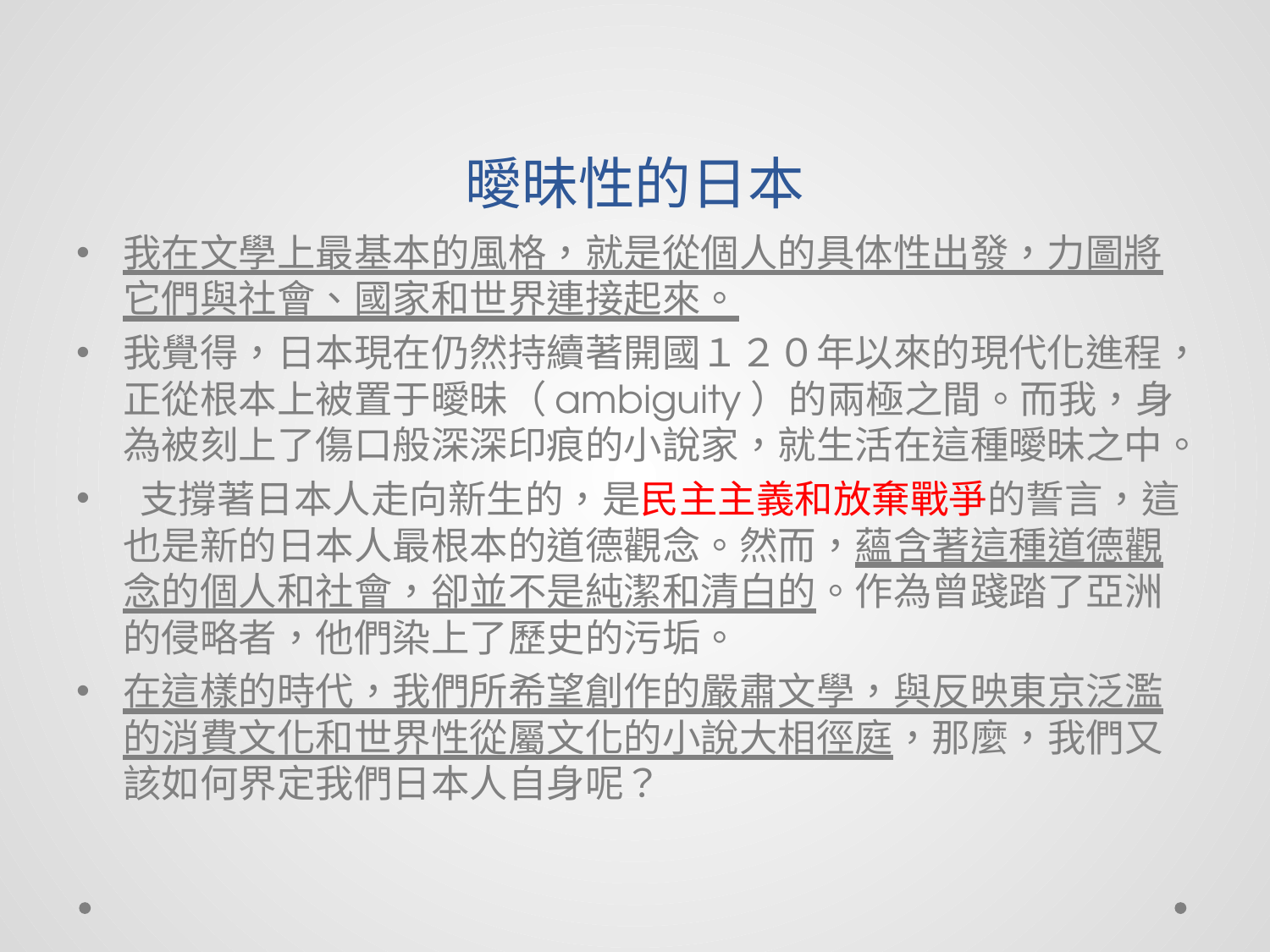

# 曖昧性的日本
我在文學上最基本的風格，就是從個人的具体性出發，力圖將它們與社會、國家和世界連接起來。
我覺得，日本現在仍然持續著開國１２０年以來的現代化進程，正從根本上被置于曖昧（ambiguity）的兩極之間。而我，身為被刻上了傷口般深深印痕的小說家，就生活在這種曖昧之中。
 支撐著日本人走向新生的，是民主主義和放棄戰爭的誓言，這也是新的日本人最根本的道德觀念。然而，蘊含著這種道德觀念的個人和社會，卻並不是純潔和清白的。作為曾踐踏了亞洲的侵略者，他們染上了歷史的污垢。
在這樣的時代，我們所希望創作的嚴肅文學，與反映東京泛濫的消費文化和世界性從屬文化的小說大相徑庭，那麼，我們又該如何界定我們日本人自身呢？